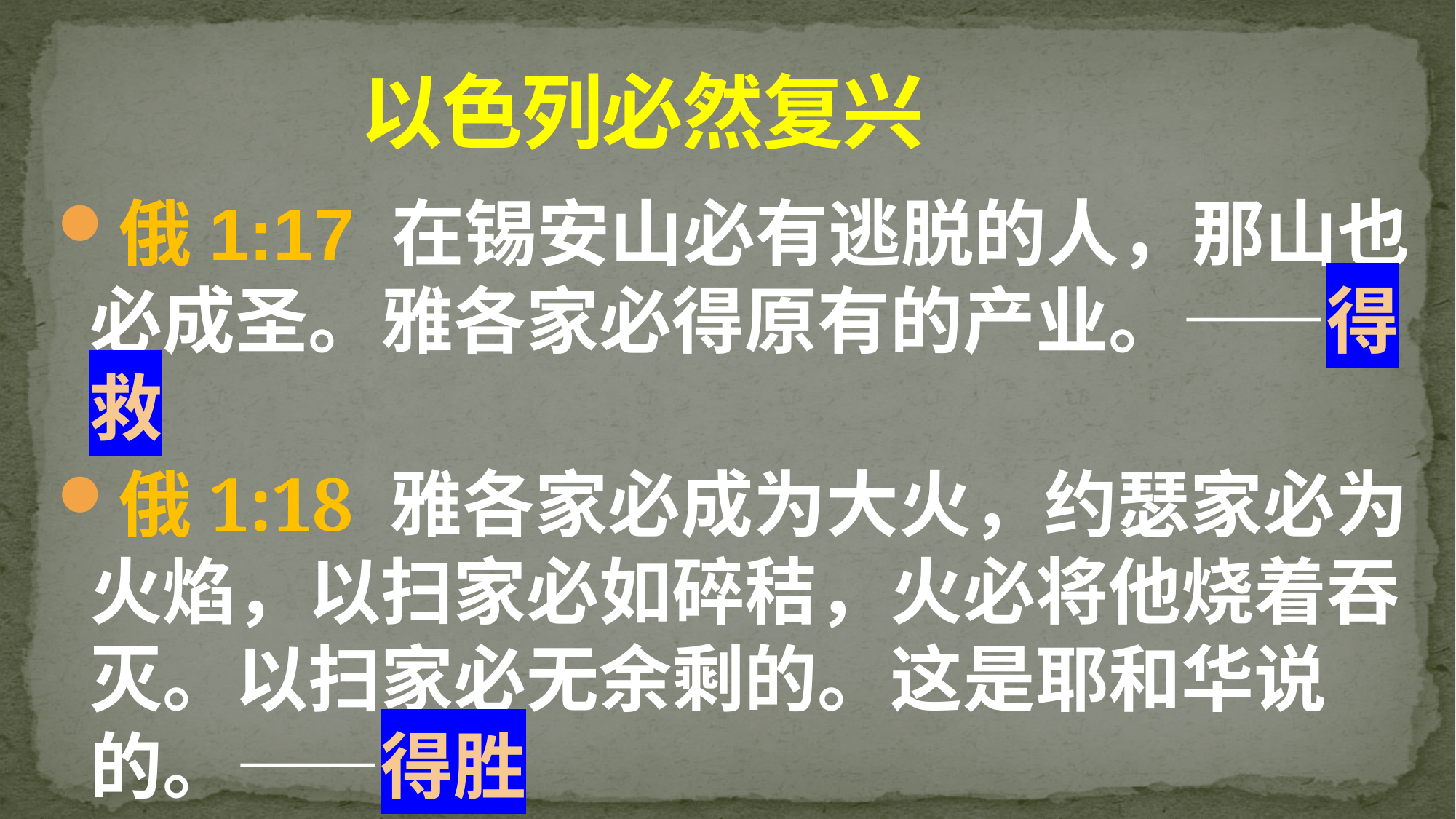

# 以色列必然复兴
俄1:17 在锡安山必有逃脱的人，那山也必成圣。雅各家必得原有的产业。——得救
俄1:18 雅各家必成为大火，约瑟家必为火焰，以扫家必如碎秸，火必将他烧着吞灭。以扫家必无余剩的。这是耶和华说的。——得胜